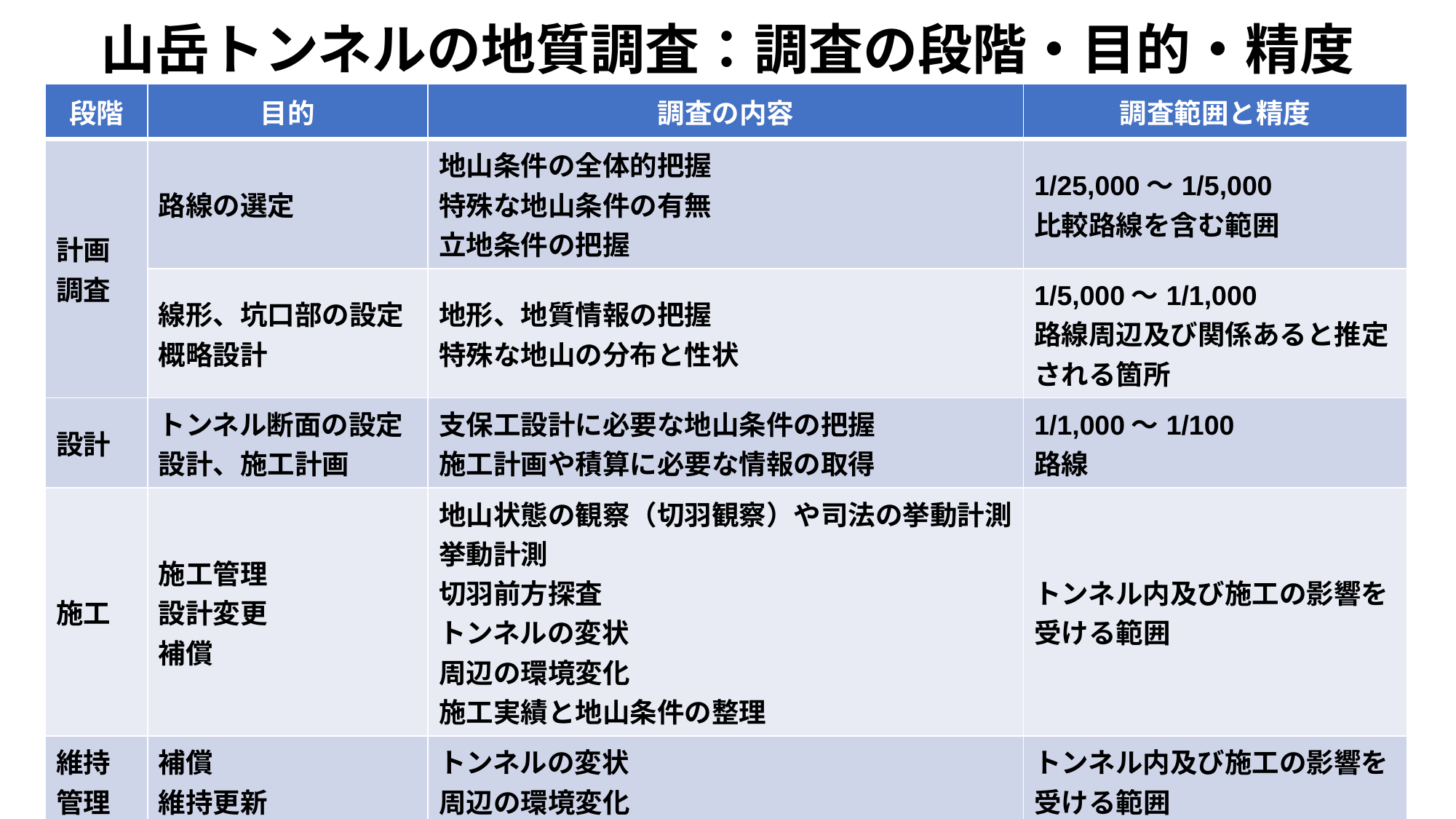

# 山岳トンネルの地質調査：調査の段階・目的・精度
| 段階 | 目的 | 調査の内容 | 調査範囲と精度 |
| --- | --- | --- | --- |
| 計画 調査 | 路線の選定 | 地山条件の全体的把握 特殊な地山条件の有無 立地条件の把握 | 1/25,000～1/5,000 比較路線を含む範囲 |
|  | 線形、坑口部の設定 概略設計 | 地形、地質情報の把握 特殊な地山の分布と性状 | 1/5,000～1/1,000 路線周辺及び関係あると推定される箇所 |
| 設計 | トンネル断面の設定 設計、施工計画 | 支保工設計に必要な地山条件の把握 施工計画や積算に必要な情報の取得 | 1/1,000～1/100 路線 |
| 施工 | 施工管理 設計変更 補償 | 地山状態の観察（切羽観察）や司法の挙動計測 挙動計測 切羽前方探査 トンネルの変状 周辺の環境変化 施工実績と地山条件の整理 | トンネル内及び施工の影響を受ける範囲 |
| 維持管理 | 補償 維持更新 | トンネルの変状 周辺の環境変化 | トンネル内及び施工の影響を受ける範囲 |
『改訂3版　地質調査要領　効率的な地質調査を実施するために』を参考に作成